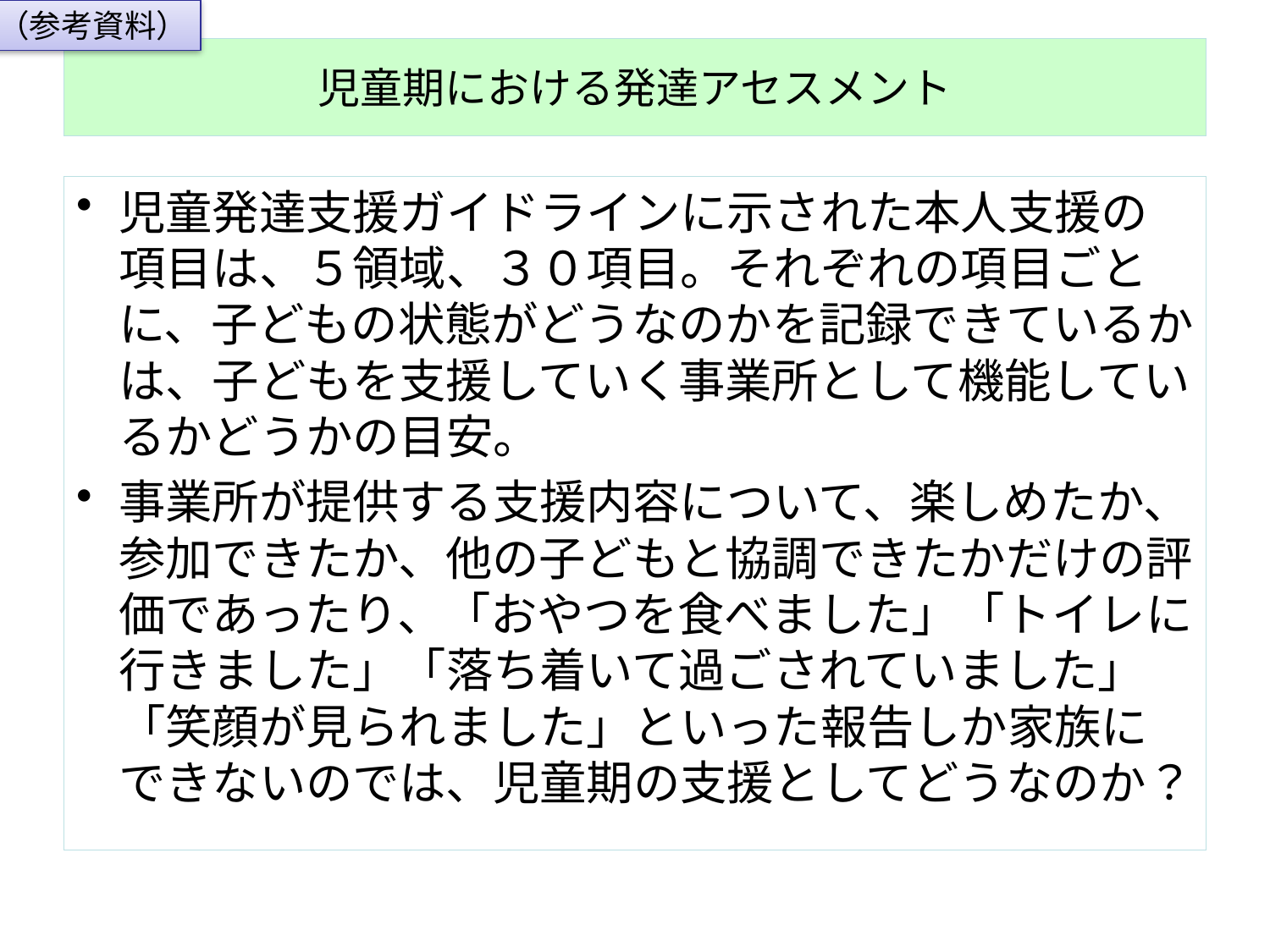

（参考資料）
# 児童期における発達アセスメント
児童発達支援ガイドラインに示された本人支援の項目は、５領域、３０項目。それぞれの項目ごとに、子どもの状態がどうなのかを記録できているかは、子どもを支援していく事業所として機能しているかどうかの目安。
事業所が提供する支援内容について、楽しめたか、参加できたか、他の子どもと協調できたかだけの評価であったり、「おやつを食べました」「トイレに行きました」「落ち着いて過ごされていました」「笑顔が見られました」といった報告しか家族にできないのでは、児童期の支援としてどうなのか？